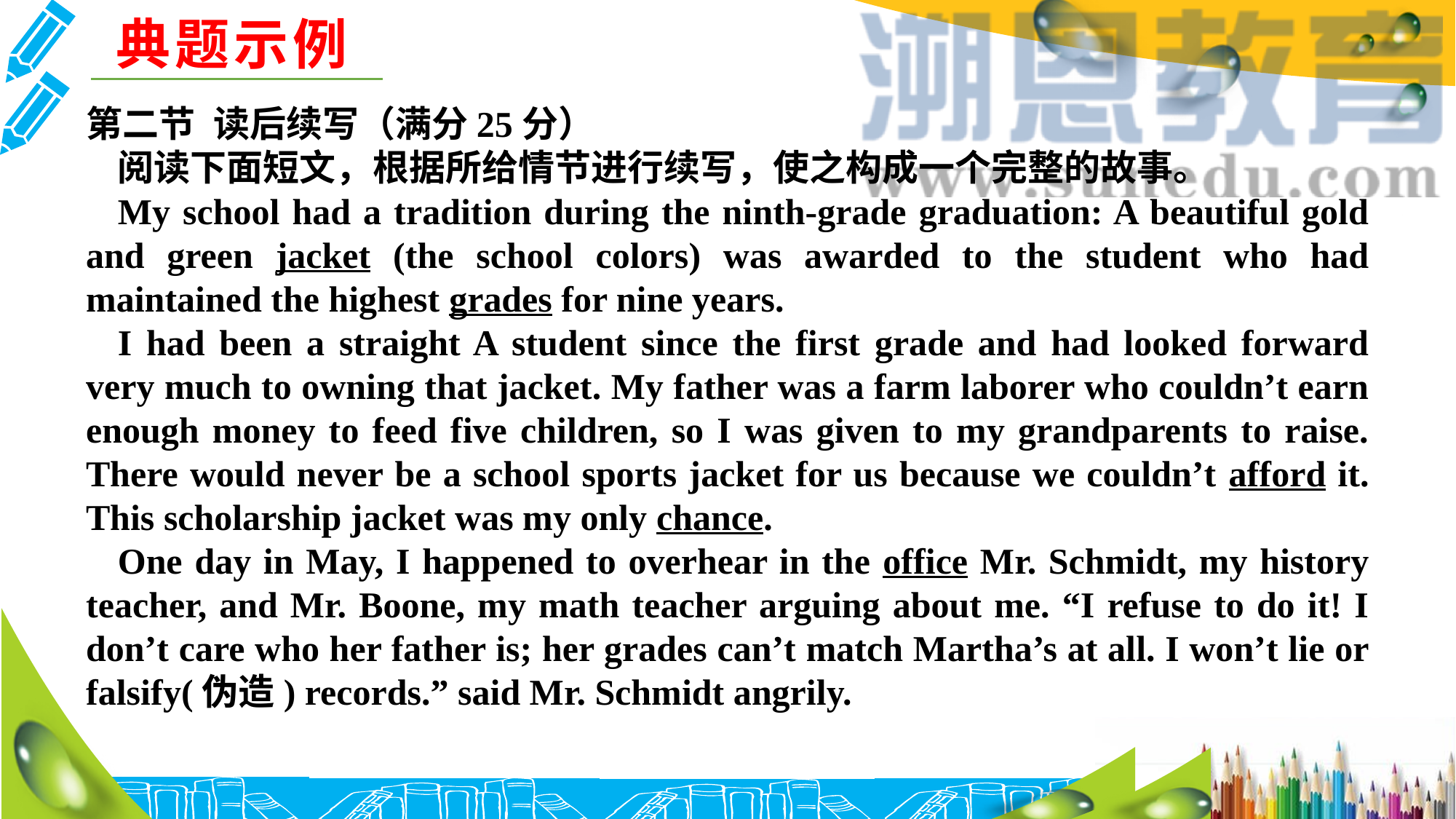

典题示例
第二节  读后续写（满分25分）
阅读下面短文，根据所给情节进行续写，使之构成一个完整的故事。
My school had a tradition during the ninth-grade graduation: A beautiful gold and green jacket (the school colors) was awarded to the student who had maintained the highest grades for nine years.
I had been a straight A student since the first grade and had looked forward very much to owning that jacket. My father was a farm laborer who couldn’t earn enough money to feed five children, so I was given to my grandparents to raise. There would never be a school sports jacket for us because we couldn’t afford it. This scholarship jacket was my only chance.
One day in May, I happened to overhear in the office Mr. Schmidt, my history teacher, and Mr. Boone, my math teacher arguing about me. “I refuse to do it! I don’t care who her father is; her grades can’t match Martha’s at all. I won’t lie or falsify(伪造) records.” said Mr. Schmidt angrily.